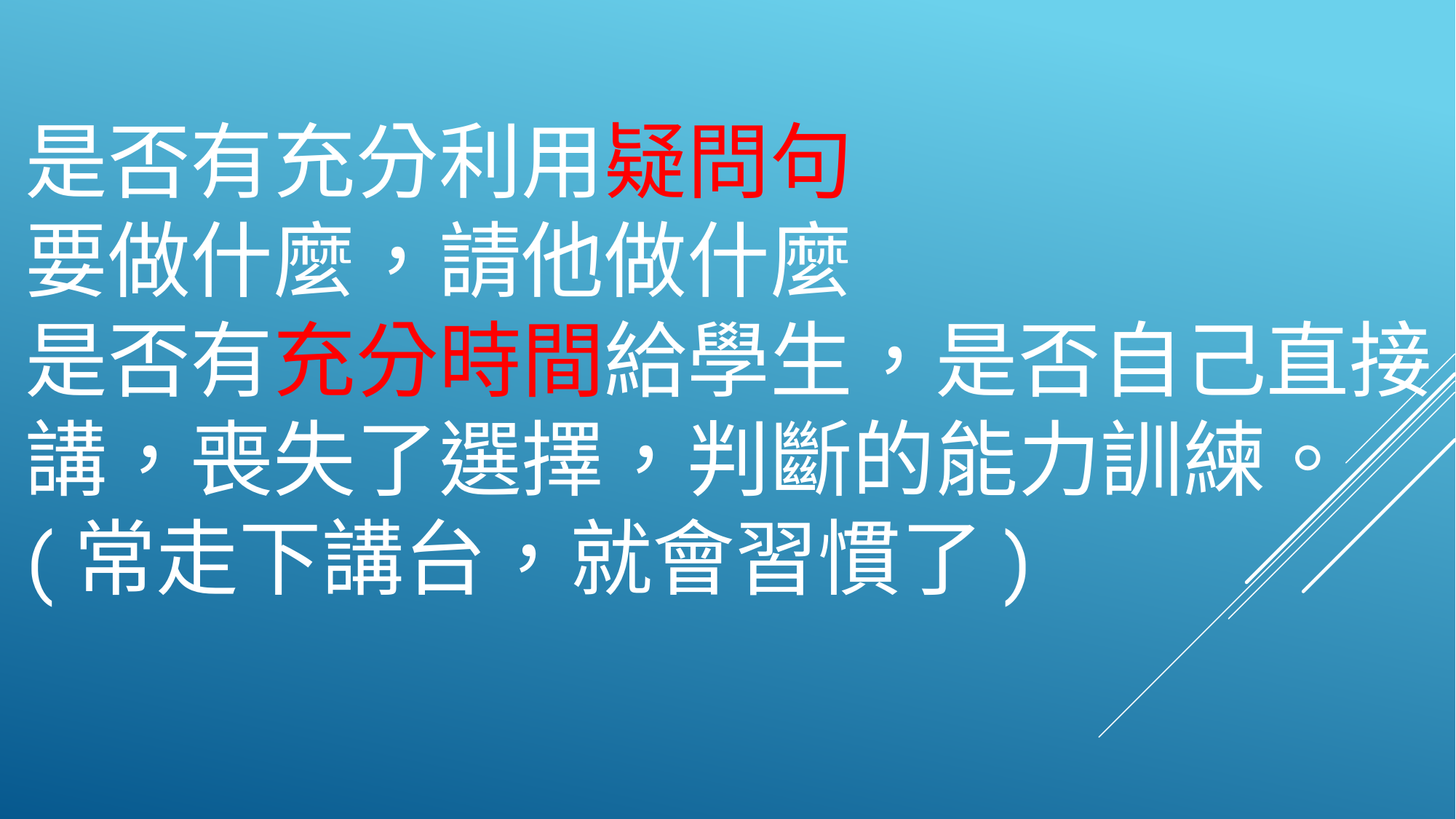

是否有充分利用疑問句
要做什麼，請他做什麼
是否有充分時間給學生，是否自己直接講，喪失了選擇，判斷的能力訓練。
(常走下講台，就會習慣了)